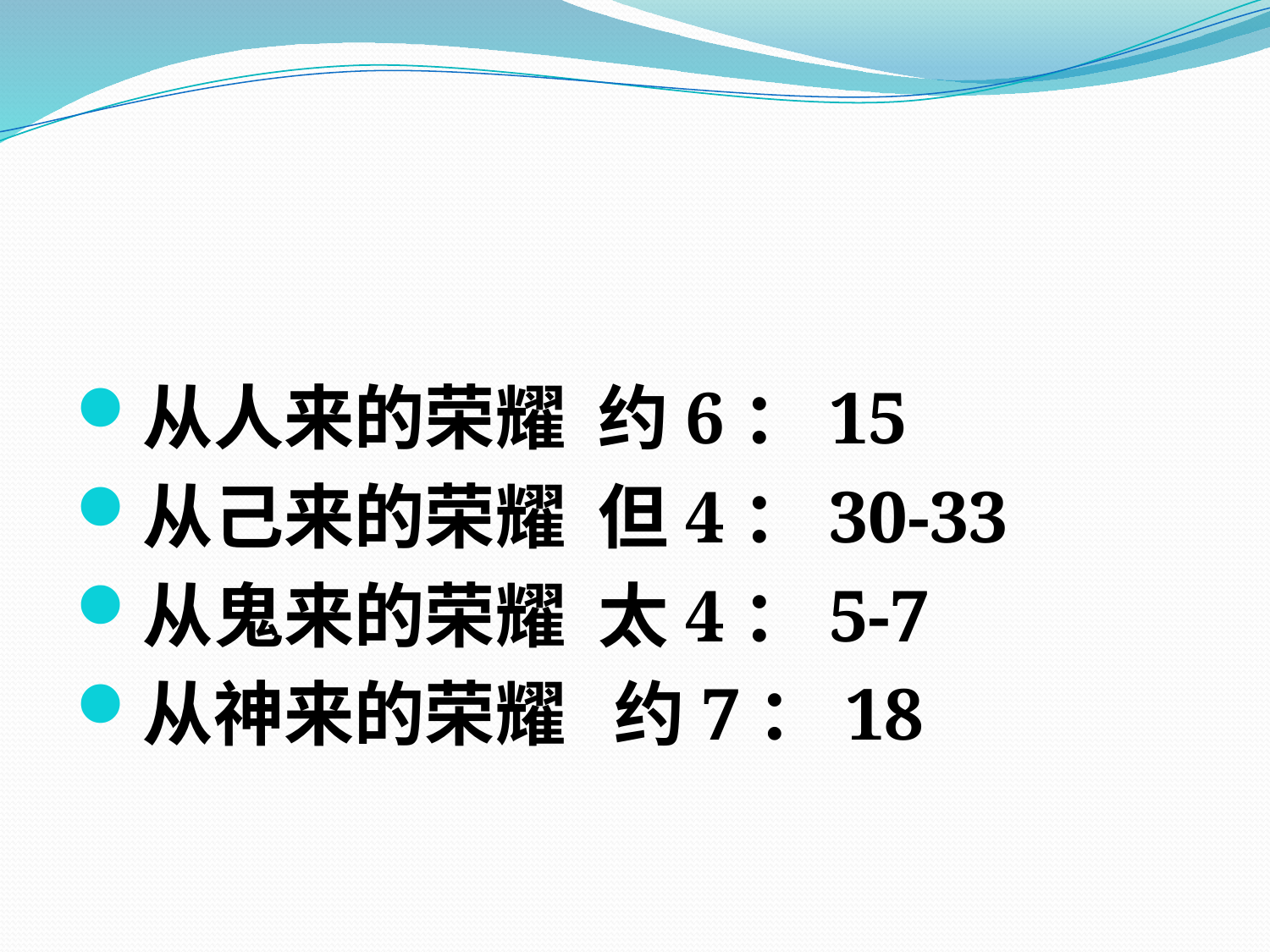

#

从人来的荣耀  约6：15
从己来的荣耀  但4：30-33
从鬼来的荣耀  太4：5-7
从神来的荣耀   约7：18